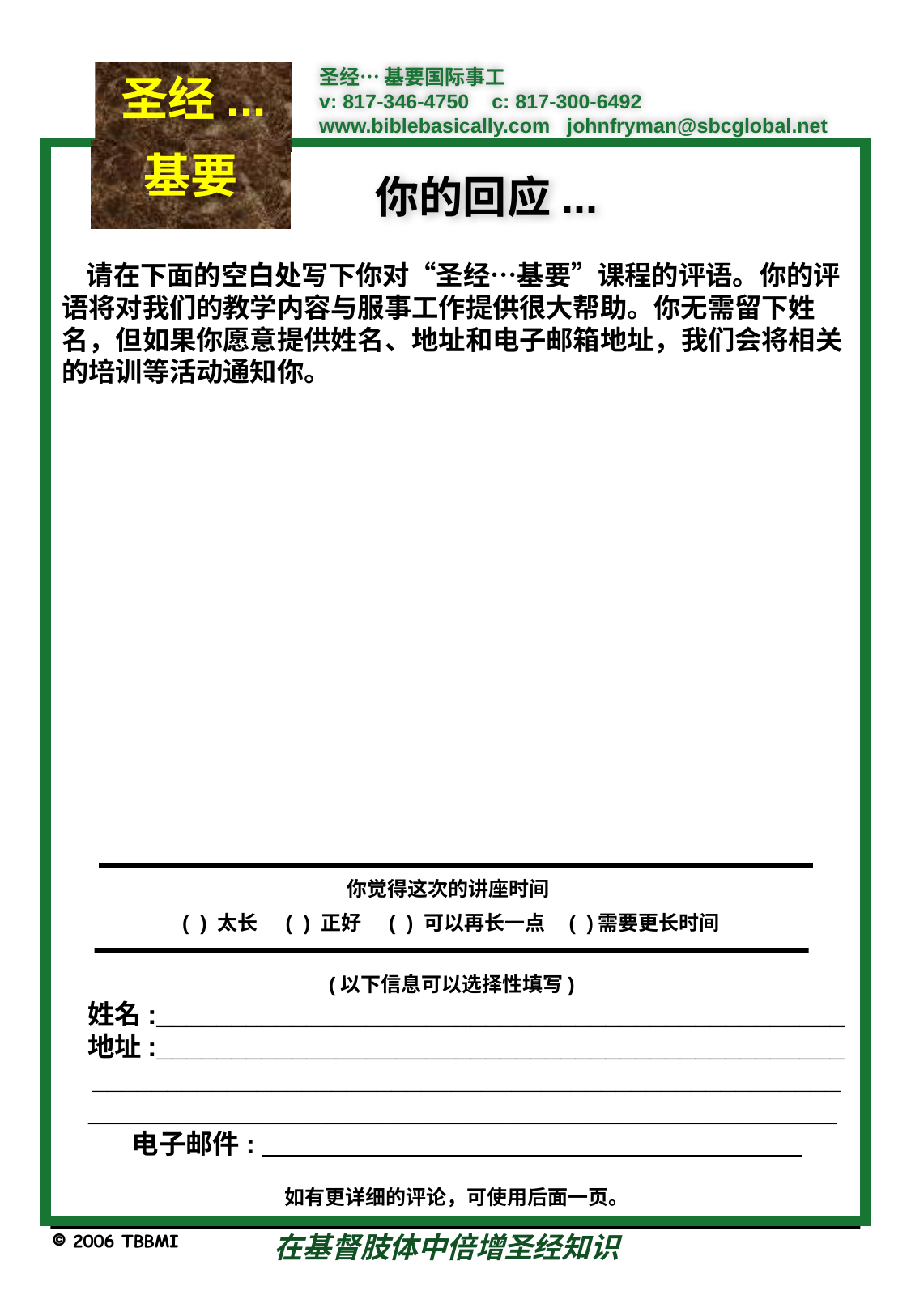

圣经… 基要国际事工
v: 817-346-4750    c: 817-300-6492                  www.biblebasically.com   johnfryman@sbcglobal.net
圣经...

基要

你的回应...
   请在下面的空白处写下你对“圣经…基要”课程的评语。你的评语将对我们的教学内容与服事工作提供很大帮助。你无需留下姓名，但如果你愿意提供姓名、地址和电子邮箱地址，我们会将相关的培训等活动通知你。

你觉得这次的讲座时间
(  ) 太长    (  ) 正好    (  ) 可以再长一点    (  )需要更长时间

(以下信息可以选择性填写)
姓名:______________________________________________
地址:______________________________________________ __________________________________________________ __________________________________________________
电子邮件: ____________________________________

如有更详细的评论，可使用后面一页。
在基督肢体中倍增圣经知识